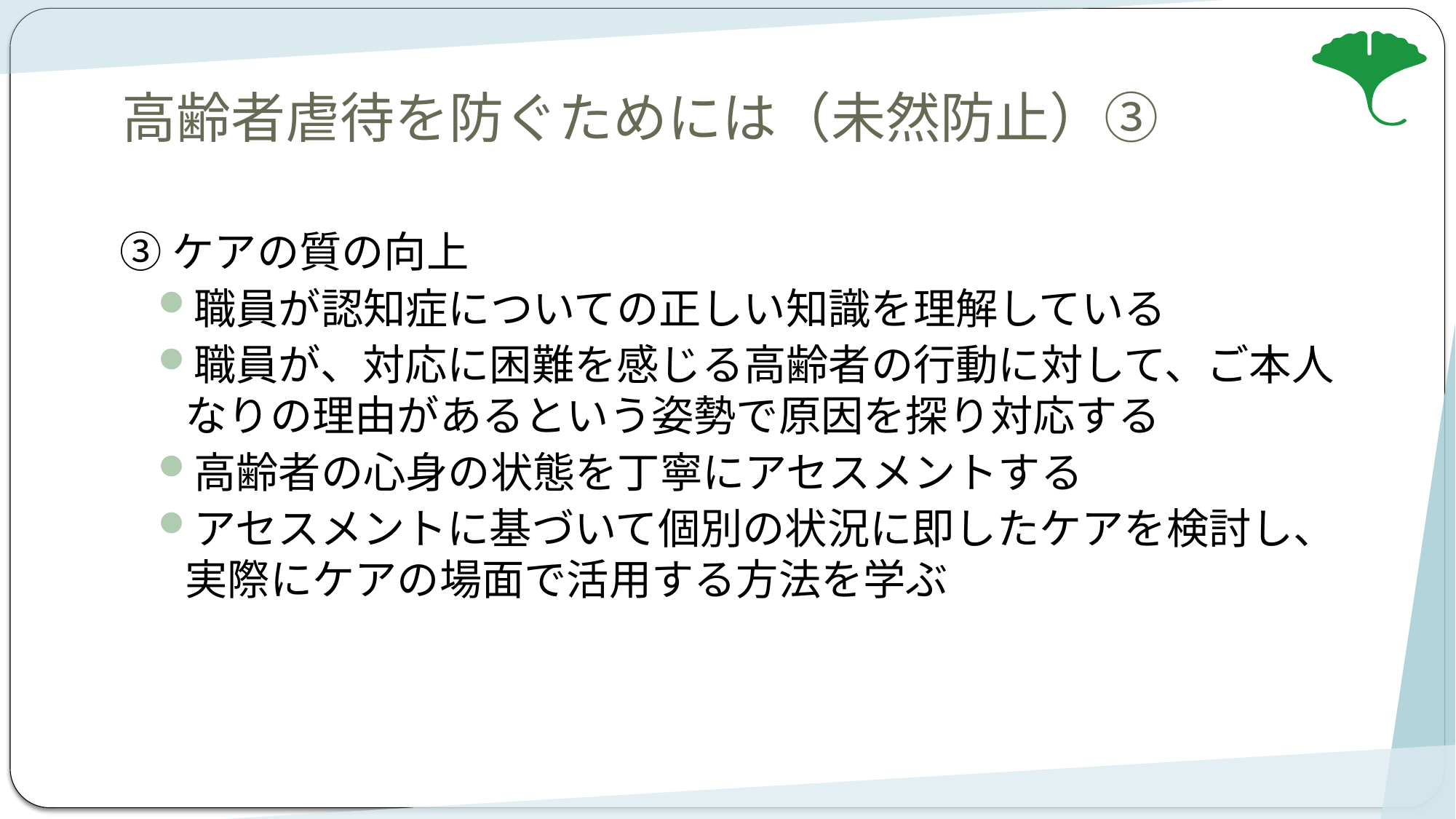

# 高齢者虐待を防ぐためには（未然防止）③

③ケアの質の向上
職員が認知症についての正しい知識を理解している
職員が、対応に困難を感じる高齢者の行動に対して、ご本人　　なりの理由があるという姿勢で原因を探り対応する
高齢者の心身の状態を丁寧にアセスメントする
アセスメントに基づいて個別の状況に即したケアを検討し、　　実際にケアの場面で活用する方法を学ぶ